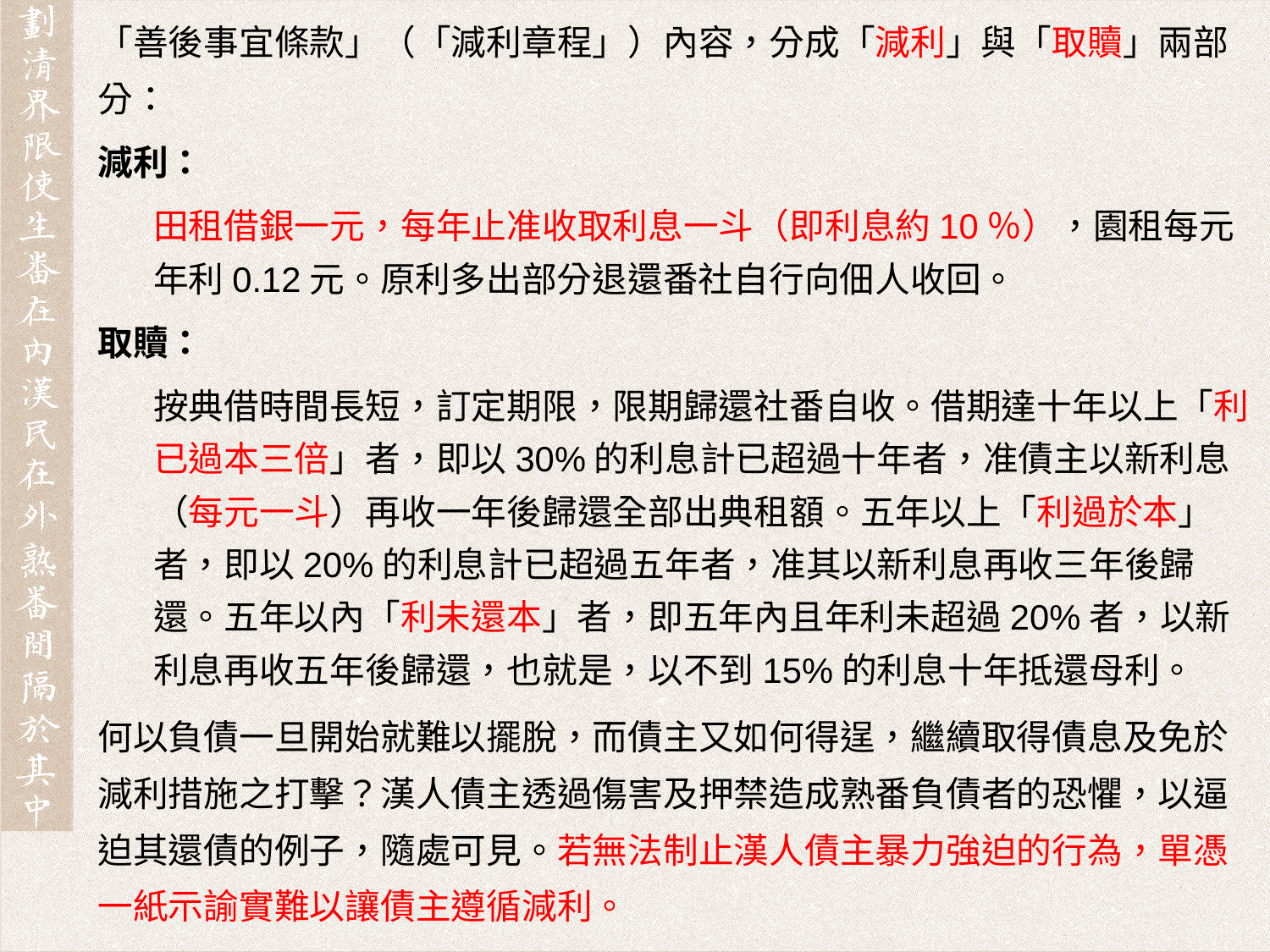

「善後事宜條款」（「減利章程」）內容，分成「減利」與「取贖」兩部分：
減利：
田租借銀一元，每年止准收取利息一斗（即利息約10％），園租每元年利0.12元。原利多出部分退還番社自行向佃人收回。
取贖：
按典借時間長短，訂定期限，限期歸還社番自收。借期達十年以上「利已過本三倍」者，即以30%的利息計已超過十年者，准債主以新利息（每元一斗）再收一年後歸還全部出典租額。五年以上「利過於本」者，即以20%的利息計已超過五年者，准其以新利息再收三年後歸還。五年以內「利未還本」者，即五年內且年利未超過20%者，以新利息再收五年後歸還，也就是，以不到15%的利息十年抵還母利。
何以負債一旦開始就難以擺脫，而債主又如何得逞，繼續取得債息及免於減利措施之打擊？漢人債主透過傷害及押禁造成熟番負債者的恐懼，以逼迫其還債的例子，隨處可見。若無法制止漢人債主暴力強迫的行為，單憑一紙示諭實難以讓債主遵循減利。